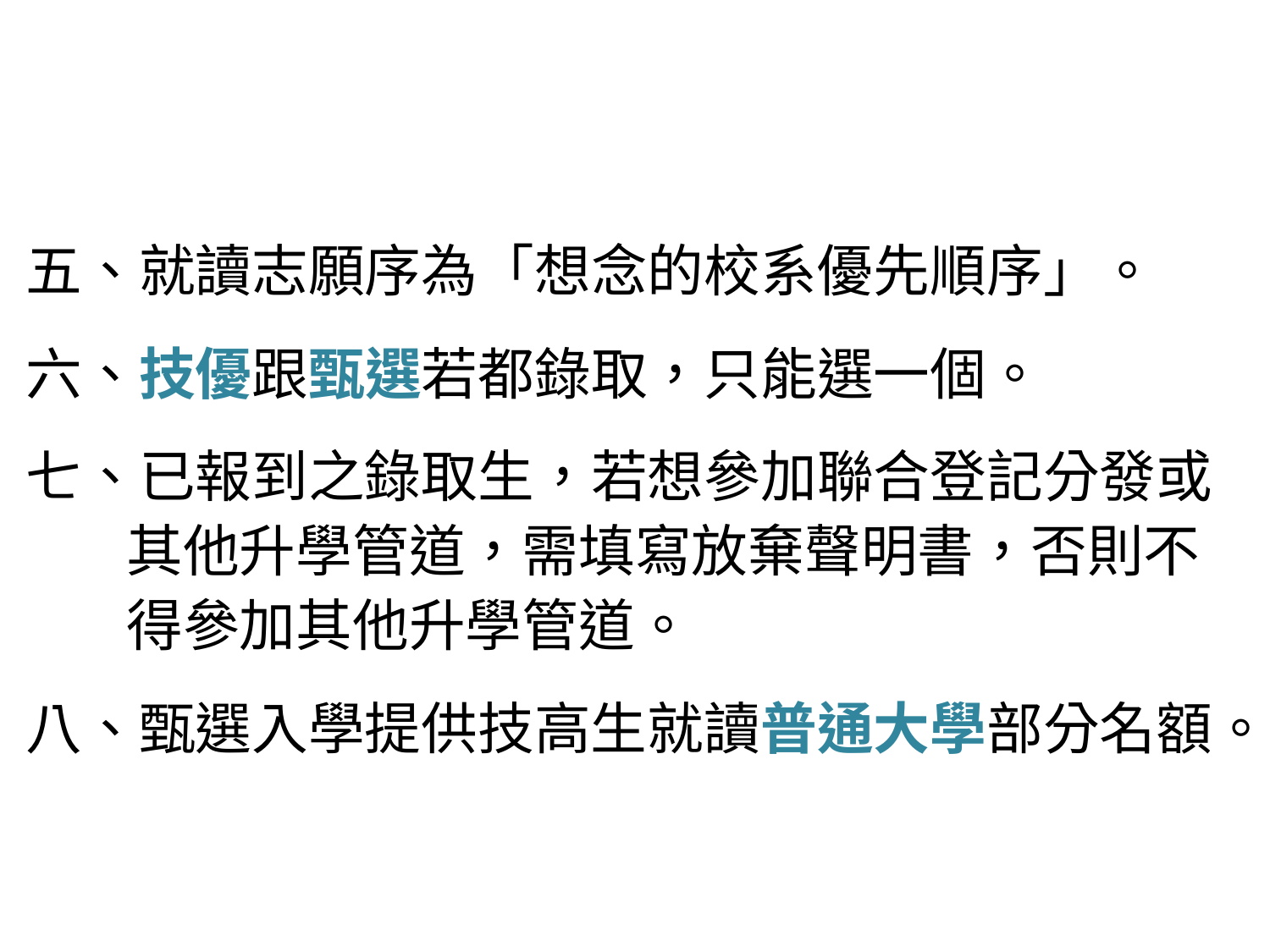

五、就讀志願序為「想念的校系優先順序」。
六、技優跟甄選若都錄取，只能選一個。
七、已報到之錄取生，若想參加聯合登記分發或其他升學管道，需填寫放棄聲明書，否則不得參加其他升學管道。
八、甄選入學提供技高生就讀普通大學部分名額。